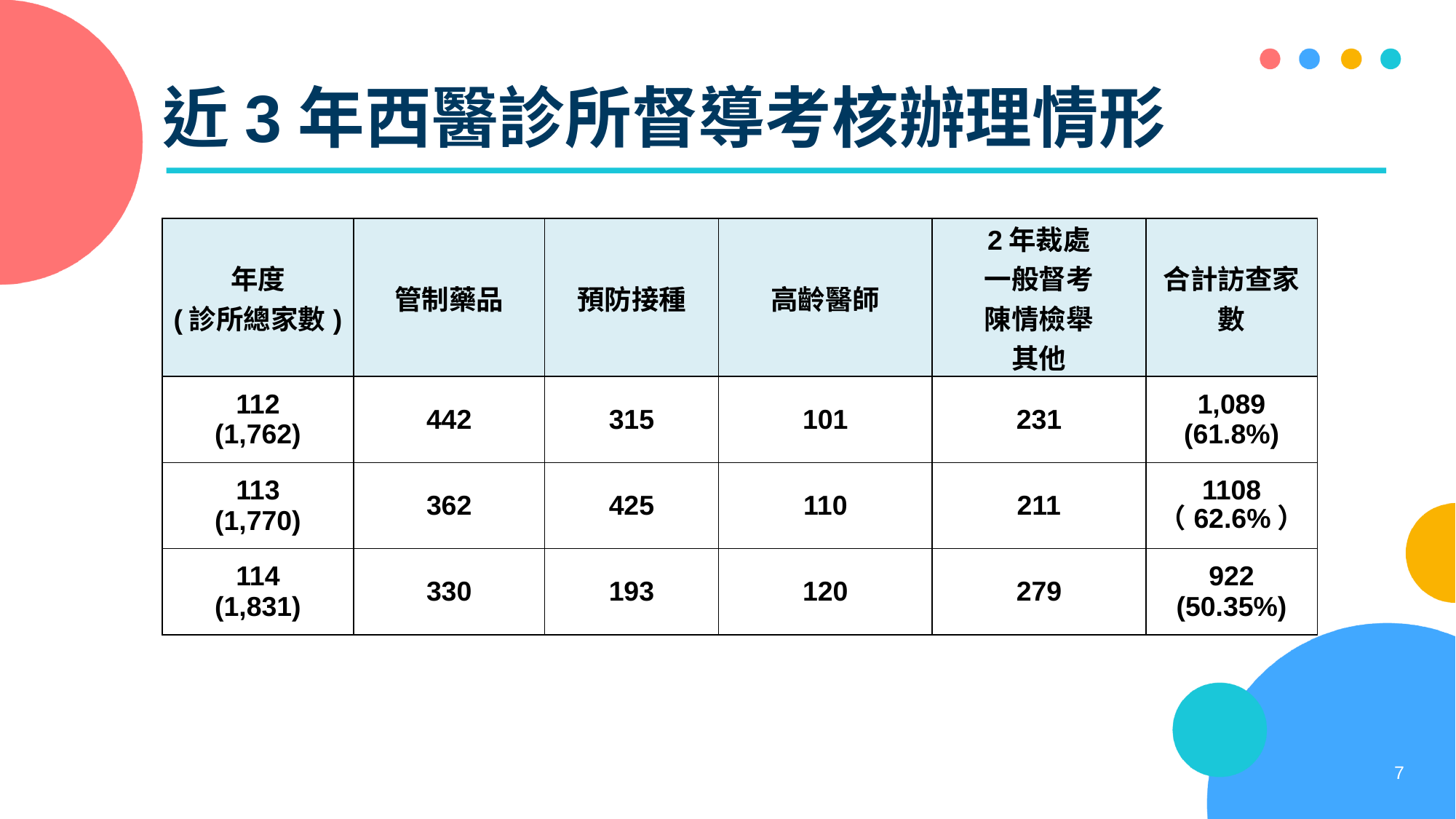

# 近3年西醫診所督導考核辦理情形
| 年度 (診所總家數) | 管制藥品 | 預防接種 | 高齡醫師 | 2年裁處 一般督考 陳情檢舉 其他 | 合計訪查家數 |
| --- | --- | --- | --- | --- | --- |
| 112 (1,762) | 442 | 315 | 101 | 231 | 1,089 (61.8%) |
| 113 (1,770) | 362 | 425 | 110 | 211 | 1108 （62.6%） |
| 114 (1,831) | 330 | 193 | 120 | 279 | 922 (50.35%) |
7